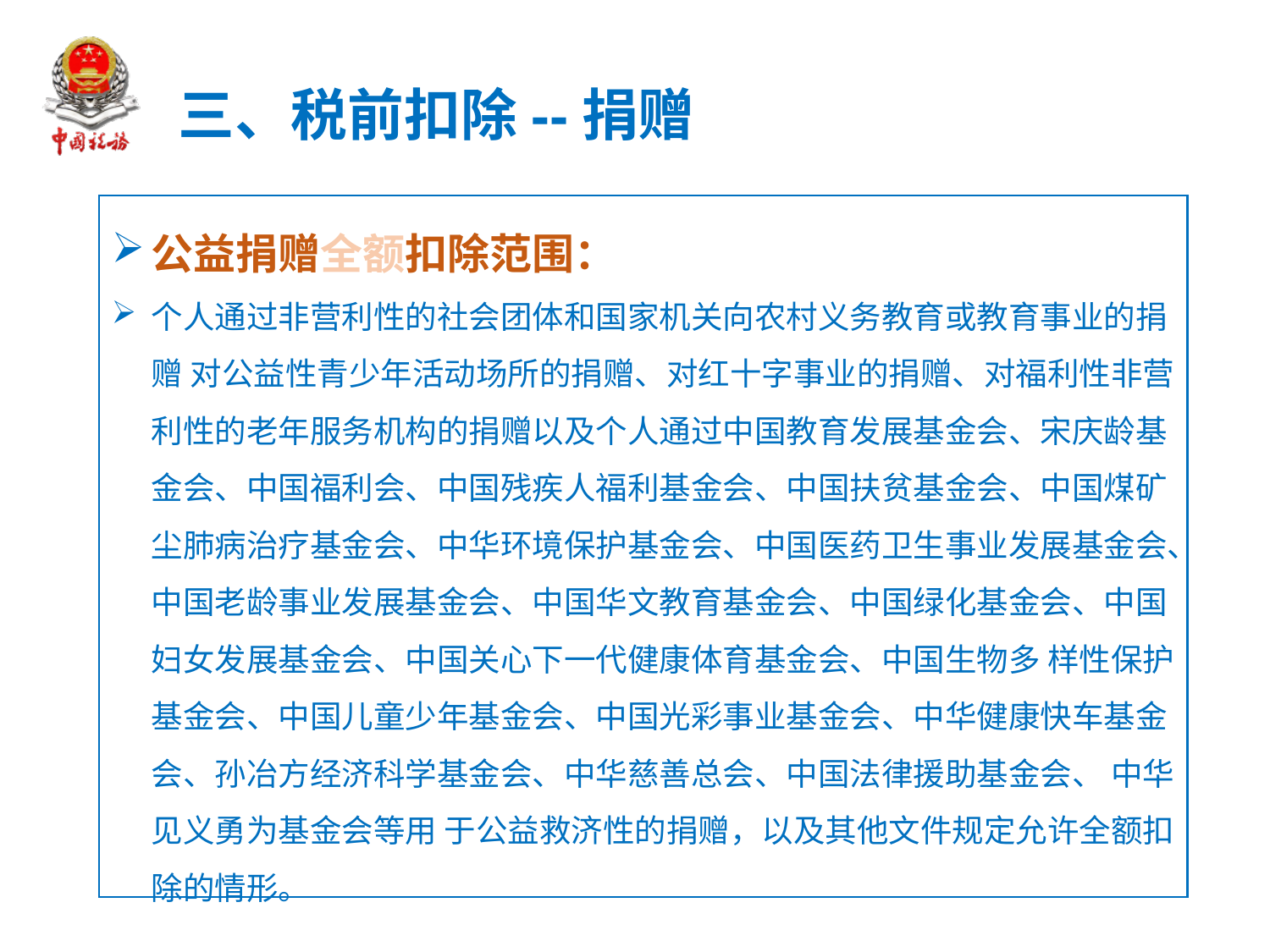

三、税前扣除--捐赠

公益捐赠全额扣除范围：
个人通过非营利性的社会团体和国家机关向农村义务教育或教育事业的捐赠 对公益性青少年活动场所的捐赠、对红十字事业的捐赠、对福利性非营利性的老年服务机构的捐赠以及个人通过中国教育发展基金会、宋庆龄基金会、中国福利会、中国残疾人福利基金会、中国扶贫基金会、中国煤矿尘肺病治疗基金会、中华环境保护基金会、中国医药卫生事业发展基金会、中国老龄事业发展基金会、中国华文教育基金会、中国绿化基金会、中国妇女发展基金会、中国关心下一代健康体育基金会、中国生物多 样性保护基金会、中国儿童少年基金会、中国光彩事业基金会、中华健康快车基金会、孙冶方经济科学基金会、中华慈善总会、中国法律援助基金会、 中华见义勇为基金会等用 于公益救济性的捐赠，以及其他文件规定允许全额扣除的情形。